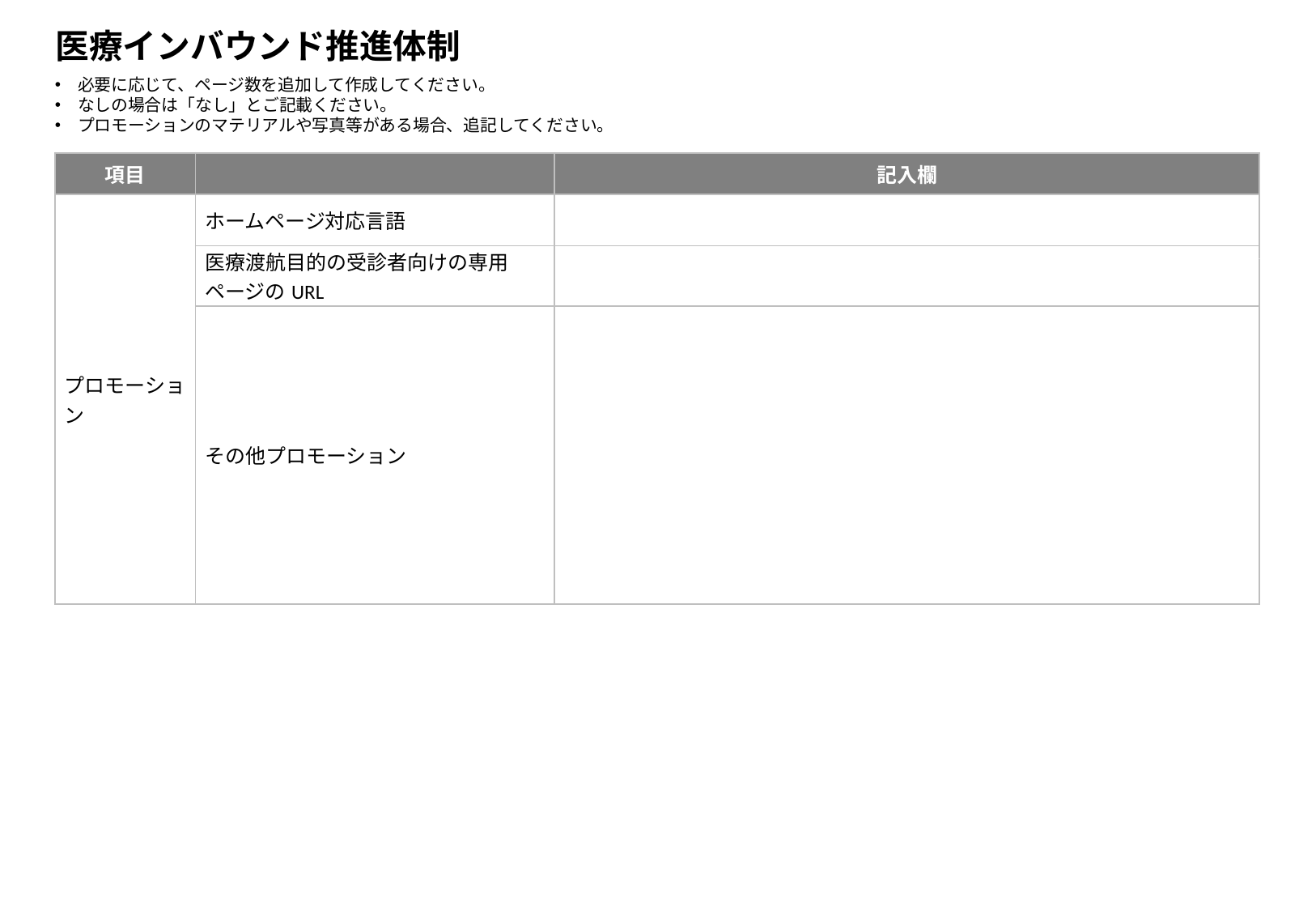

# 医療インバウンド推進体制
必要に応じて、ページ数を追加して作成してください。
なしの場合は「なし」とご記載ください。
プロモーションのマテリアルや写真等がある場合、追記してください。
| 項目 |  | 記入欄 |
| --- | --- | --- |
| プロモーション | ホームページ対応言語 |  |
|  | 医療渡航目的の受診者向けの専用ページのURL |  |
|  | その他プロモーション |  |